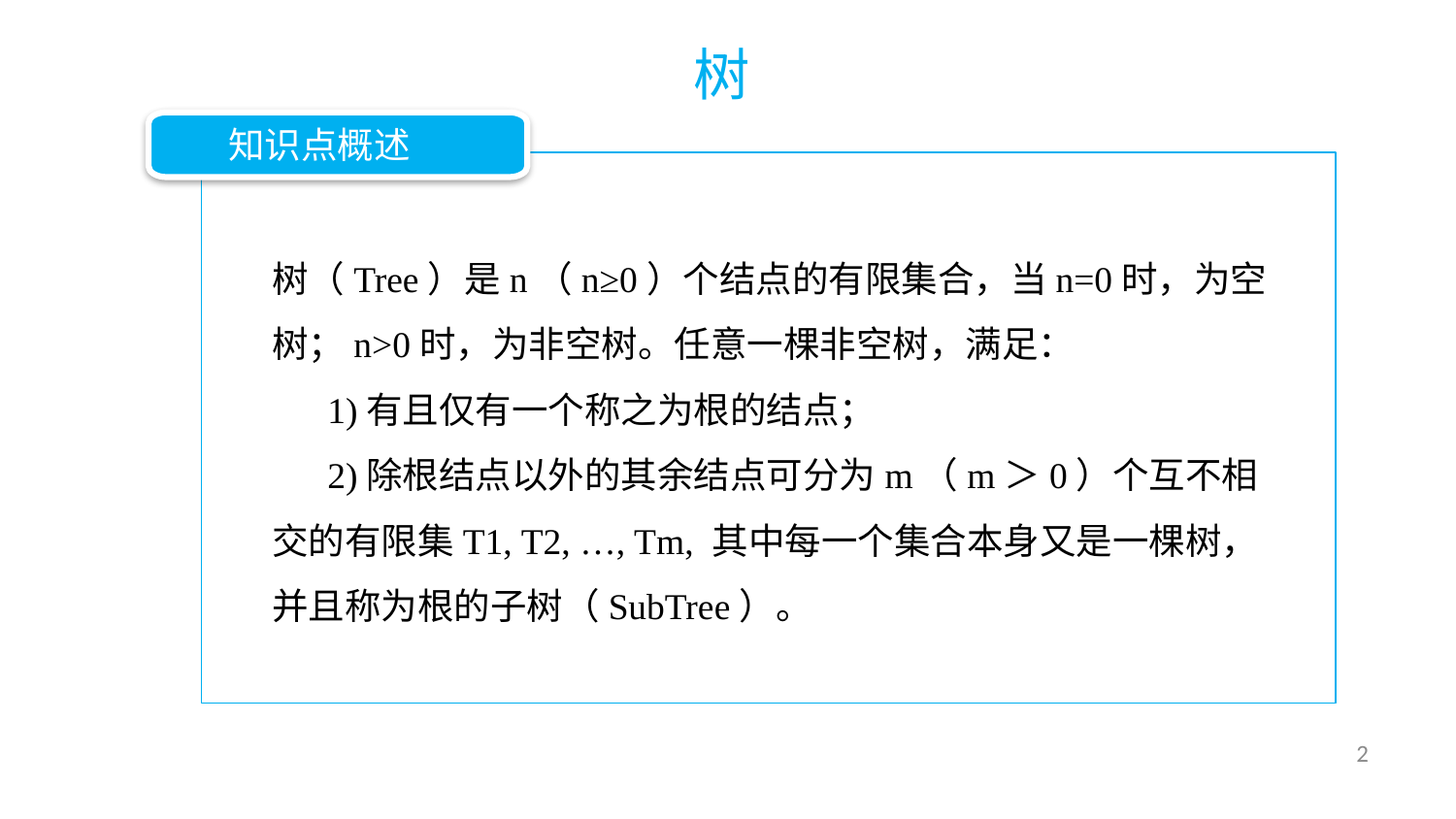

树

知识点概述
树（Tree）是n（n≥0）个结点的有限集合，当n=0时，为空树；n>0时，为非空树。任意一棵非空树，满足：
      1)有且仅有一个称之为根的结点；
      2)除根结点以外的其余结点可分为m（m＞0）个互不相交的有限集T1, T2, …, Tm, 其中每一个集合本身又是一棵树，并且称为根的子树（SubTree）。
2